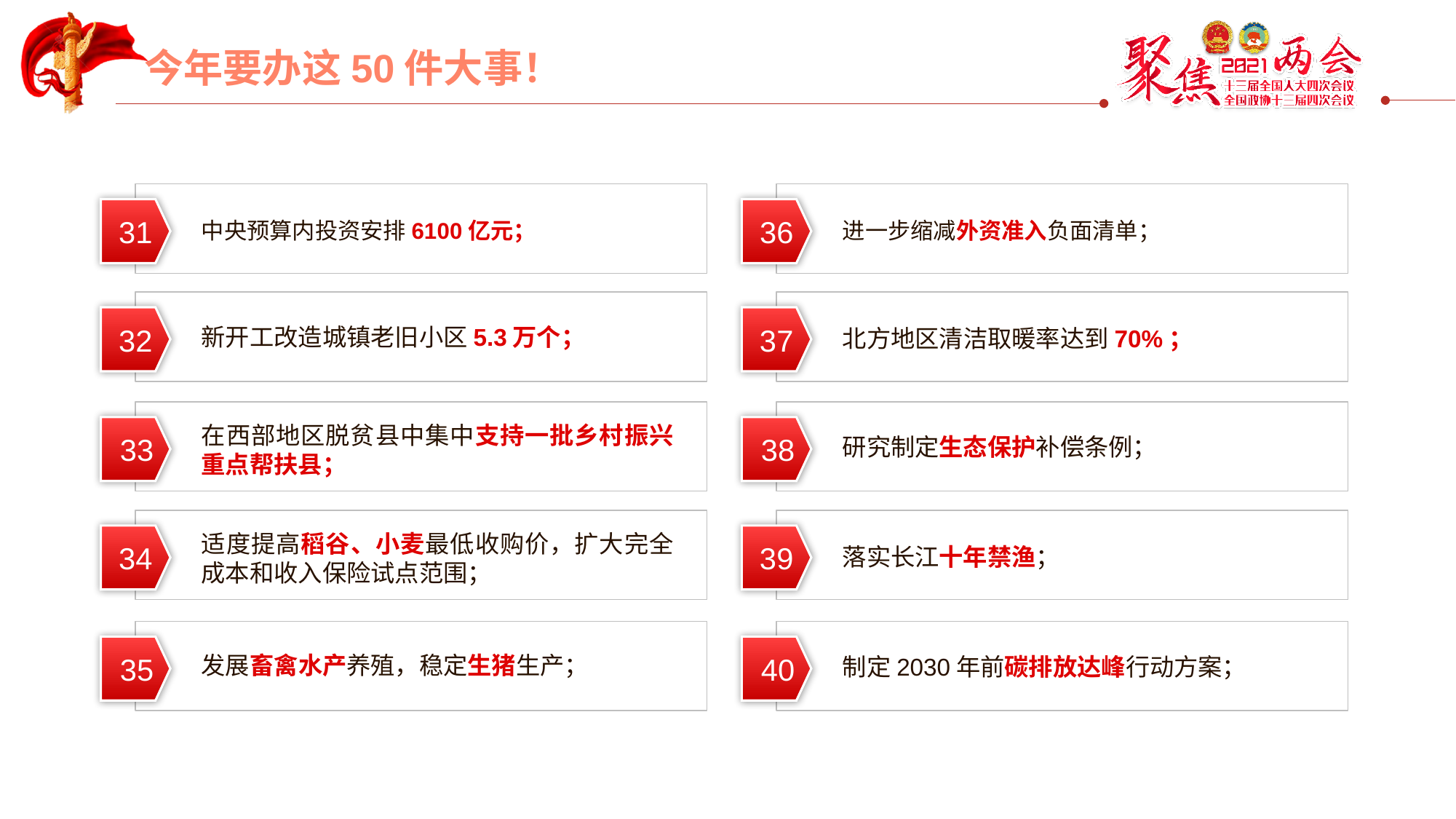

31

36
进一步缩减外资准入负面清单；
中央预算内投资安排6100亿元；

32

37
新开工改造城镇老旧小区5.3万个；
北方地区清洁取暖率达到70%；

在西部地区脱贫县中集中支持一批乡村振兴重点帮扶县；

33

38
研究制定生态保护补偿条例；

适度提高稻谷、小麦最低收购价，扩大完全成本和收入保险试点范围；

34

39
落实长江十年禁渔；

35

40
发展畜禽水产养殖，稳定生猪生产；
制定2030年前碳排放达峰行动方案；